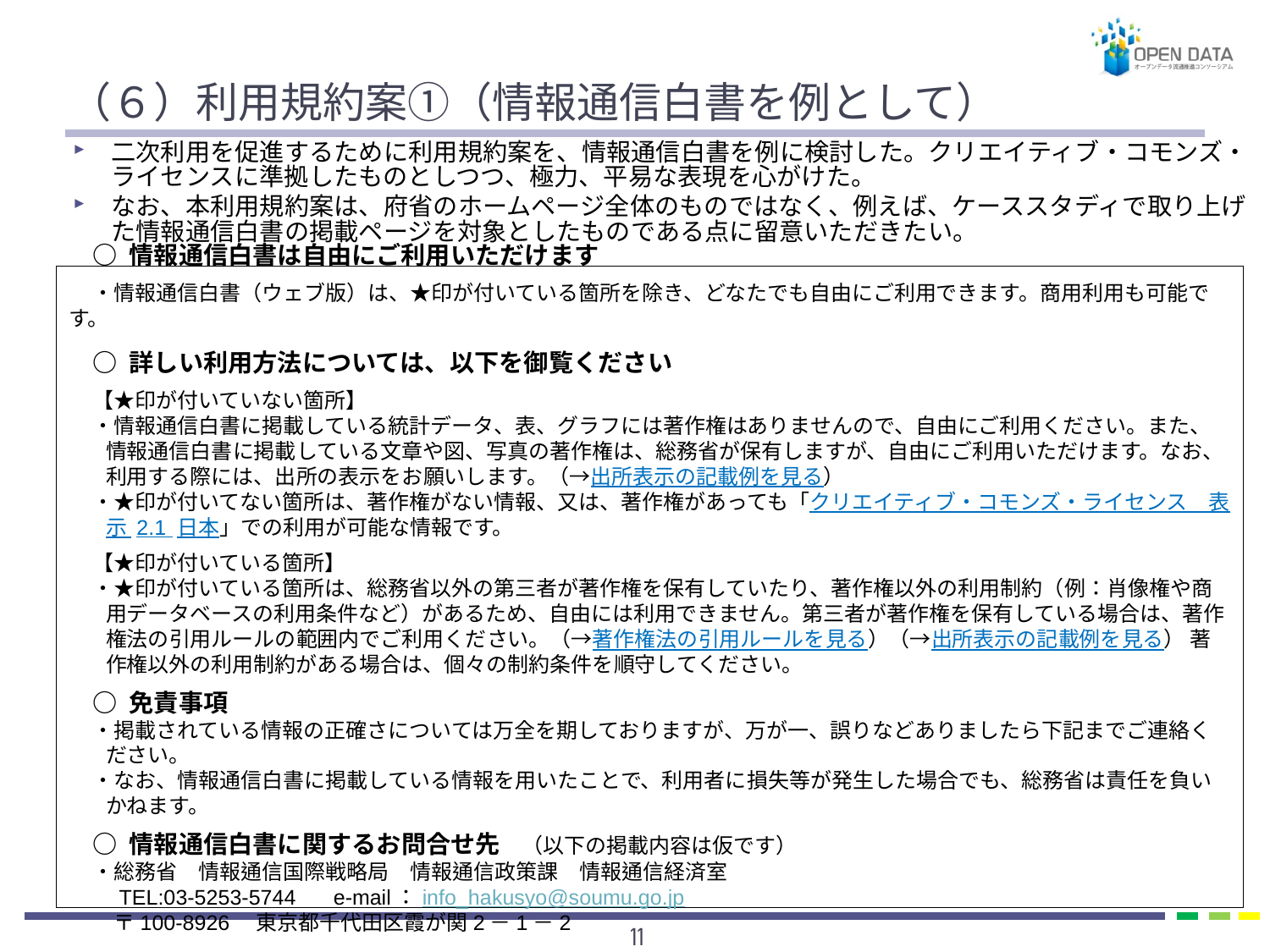

# （６）利用規約案①（情報通信白書を例として）
二次利用を促進するために利用規約案を、情報通信白書を例に検討した。クリエイティブ・コモンズ・ライセンスに準拠したものとしつつ、極力、平易な表現を心がけた。
なお、本利用規約案は、府省のホームページ全体のものではなく、例えば、ケーススタディで取り上げた情報通信白書の掲載ページを対象としたものである点に留意いただきたい。
○ 情報通信白書は自由にご利用いただけます

・情報通信白書（ウェブ版）は、★印が付いている箇所を除き、どなたでも自由にご利用できます。商用利用も可能です。

○ 詳しい利用方法については、以下を御覧ください

【★印が付いていない箇所】
・情報通信白書に掲載している統計データ、表、グラフには著作権はありませんので、自由にご利用ください。また、情報通信白書に掲載している文章や図、写真の著作権は、総務省が保有しますが、自由にご利用いただけます。なお、利用する際には、出所の表示をお願いします。（→出所表示の記載例を見る）
・★印が付いてない箇所は、著作権がない情報、又は、著作権があっても「クリエイティブ・コモンズ・ライセンス　表示 2.1 日本」での利用が可能な情報です。

【★印が付いている箇所】
・★印が付いている箇所は、総務省以外の第三者が著作権を保有していたり、著作権以外の利用制約（例：肖像権や商用データベースの利用条件など）があるため、自由には利用できません。第三者が著作権を保有している場合は、著作権法の引用ルールの範囲内でご利用ください。（→著作権法の引用ルールを見る）（→出所表示の記載例を見る） 著作権以外の利用制約がある場合は、個々の制約条件を順守してください。

○ 免責事項
・掲載されている情報の正確さについては万全を期しておりますが、万が一、誤りなどありましたら下記までご連絡ください。
・なお、情報通信白書に掲載している情報を用いたことで、利用者に損失等が発生した場合でも、総務省は責任を負いかねます。

○ 情報通信白書に関するお問合せ先　（以下の掲載内容は仮です）
・総務省　情報通信国際戦略局　情報通信政策課　情報通信経済室
　TEL:03-5253-5744 　e-mail：info_hakusyo@soumu.go.jp
　〒100-8926　東京都千代田区霞が関2－1－2
11